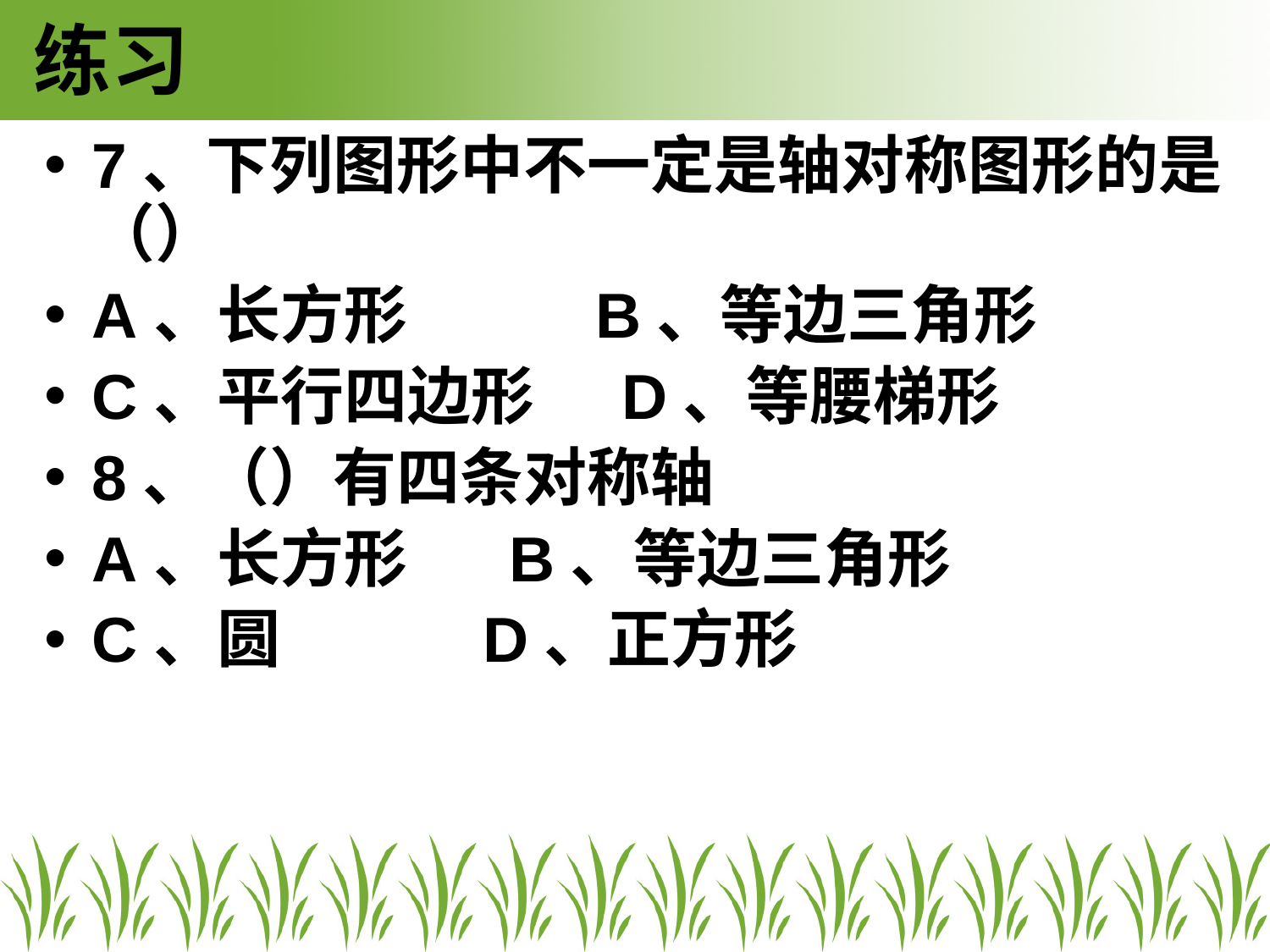

# 练习
7、下列图形中不一定是轴对称图形的是（）
A、长方形            B、等边三角形
C、平行四边形     D、等腰梯形
8、（）有四条对称轴
A、长方形      B、等边三角形
C、圆             D、正方形